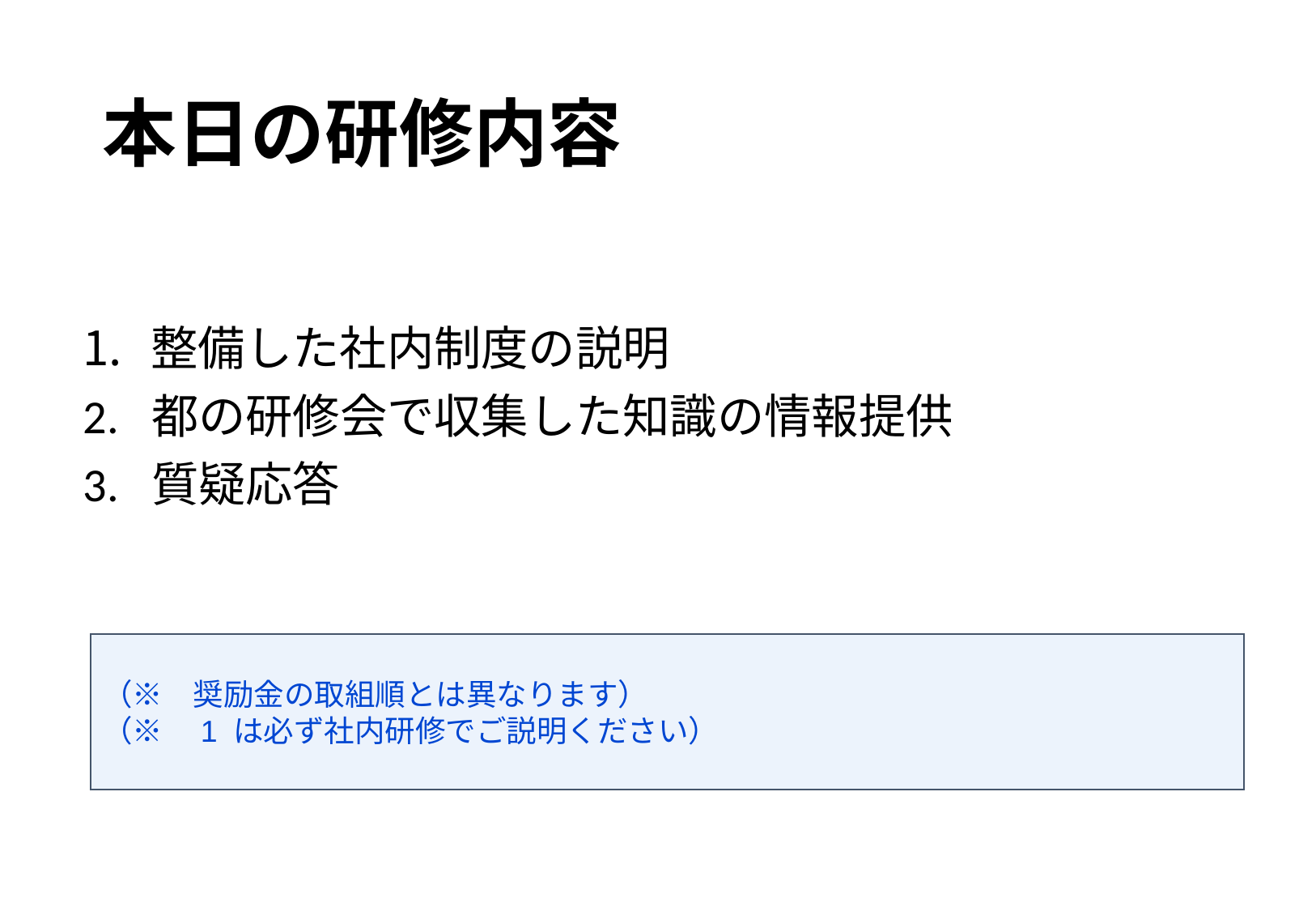

# 本日の研修内容

整備した社内制度の説明
2.  都の研修会で収集した知識の情報提供
3.  質疑応答
（※　奨励金の取組順とは異なります）
（※　1 は必ず社内研修でご説明ください）